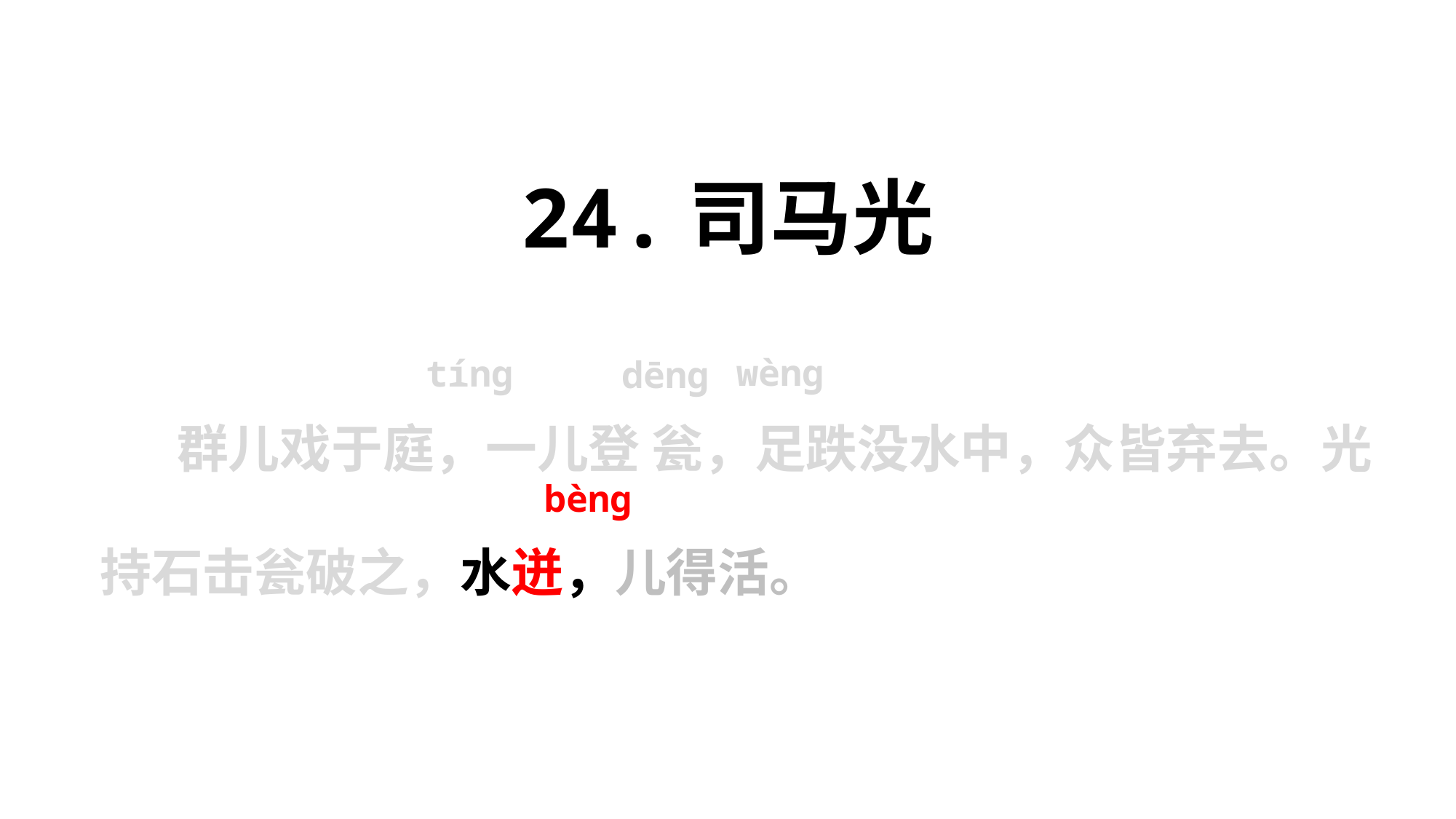

24.司马光
wèng
tíng
dēng
      群儿戏于庭，一儿登 瓮，足跌没水中，众皆弃去。光持石击瓮破之，水迸，儿得活。
bèng